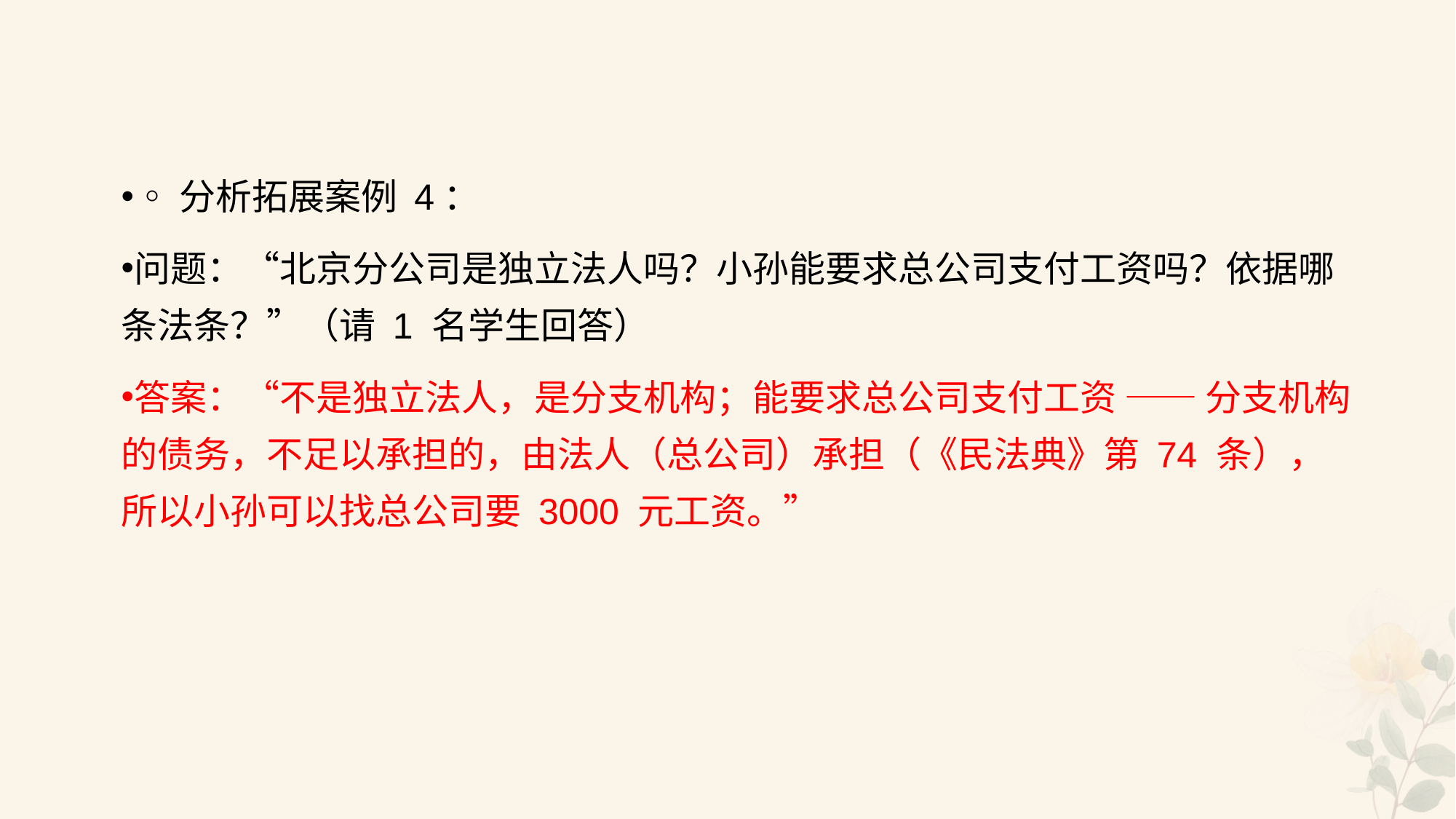

#
◦分析拓展案例 4：
问题：“北京分公司是独立法人吗？小孙能要求总公司支付工资吗？依据哪条法条？”（请 1 名学生回答）
答案：“不是独立法人，是分支机构；能要求总公司支付工资 —— 分支机构的债务，不足以承担的，由法人（总公司）承担（《民法典》第 74 条），所以小孙可以找总公司要 3000 元工资。”